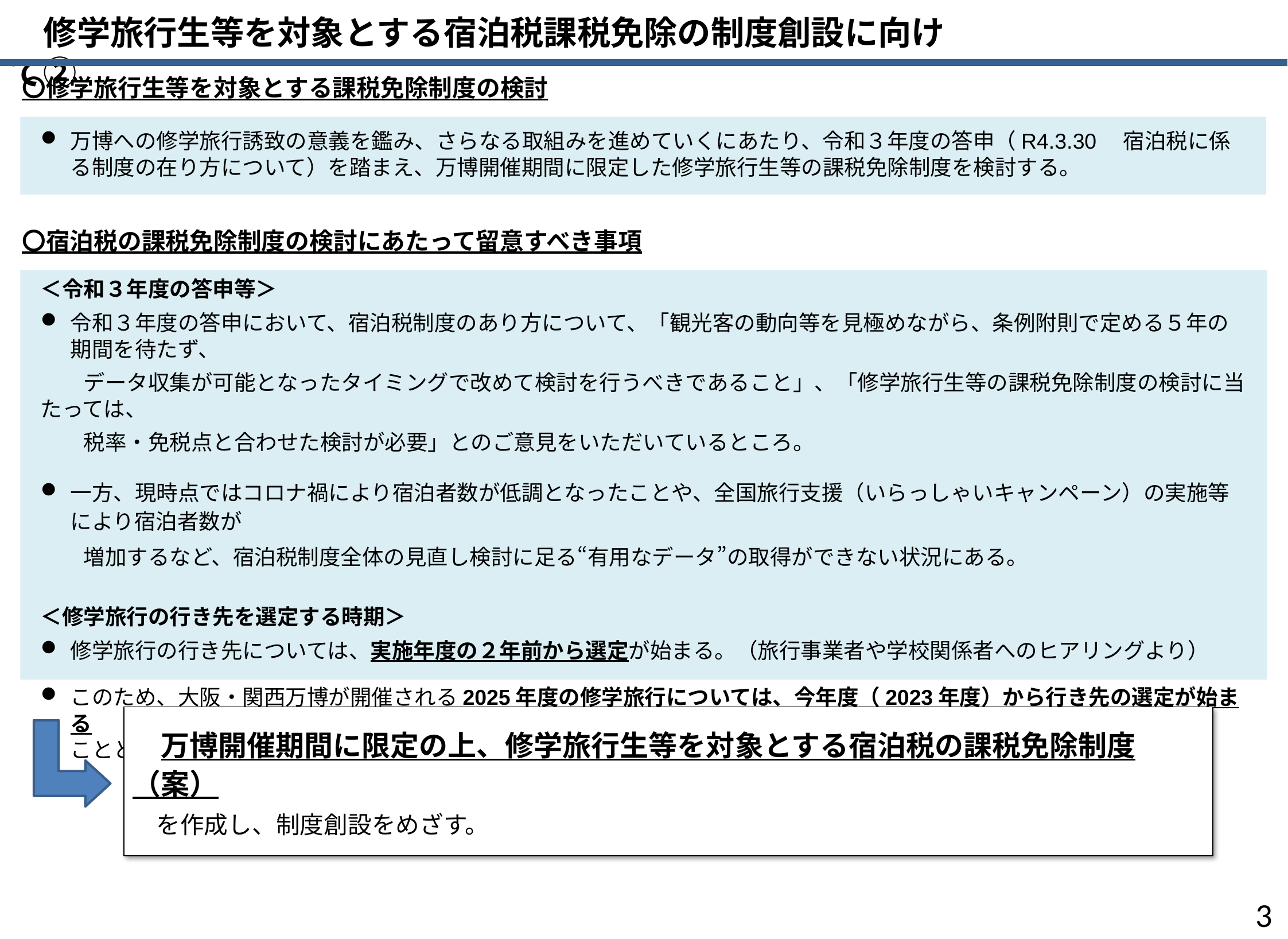

修学旅行生等を対象とする宿泊税課税免除の制度創設に向けて②
〇修学旅行生等を対象とする課税免除制度の検討
万博への修学旅行誘致の意義を鑑み、さらなる取組みを進めていくにあたり、令和３年度の答申（R4.3.30　宿泊税に係る制度の在り方について）を踏まえ、万博開催期間に限定した修学旅行生等の課税免除制度を検討する。

〇宿泊税の課税免除制度の検討にあたって留意すべき事項
＜令和３年度の答申等＞
令和３年度の答申において、宿泊税制度のあり方について、「観光客の動向等を見極めながら、条例附則で定める５年の期間を待たず、
　　データ収集が可能となったタイミングで改めて検討を行うべきであること」、「修学旅行生等の課税免除制度の検討に当たっては、
　　税率・免税点と合わせた検討が必要」とのご意見をいただいているところ。

一方、現時点ではコロナ禍により宿泊者数が低調となったことや、全国旅行支援（いらっしゃいキャンペーン）の実施等により宿泊者数が
　　増加するなど、宿泊税制度全体の見直し検討に足る“有用なデータ”の取得ができない状況にある。

＜修学旅行の行き先を選定する時期＞
修学旅行の行き先については、実施年度の２年前から選定が始まる。（旅行事業者や学校関係者へのヒアリングより）

このため、大阪・関西万博が開催される2025年度の修学旅行については、今年度（2023年度）から行き先の選定が始まる
こととなる。

　万博開催期間に限定の上、修学旅行生等を対象とする宿泊税の課税免除制度（案）
　を作成し、制度創設をめざす。

3